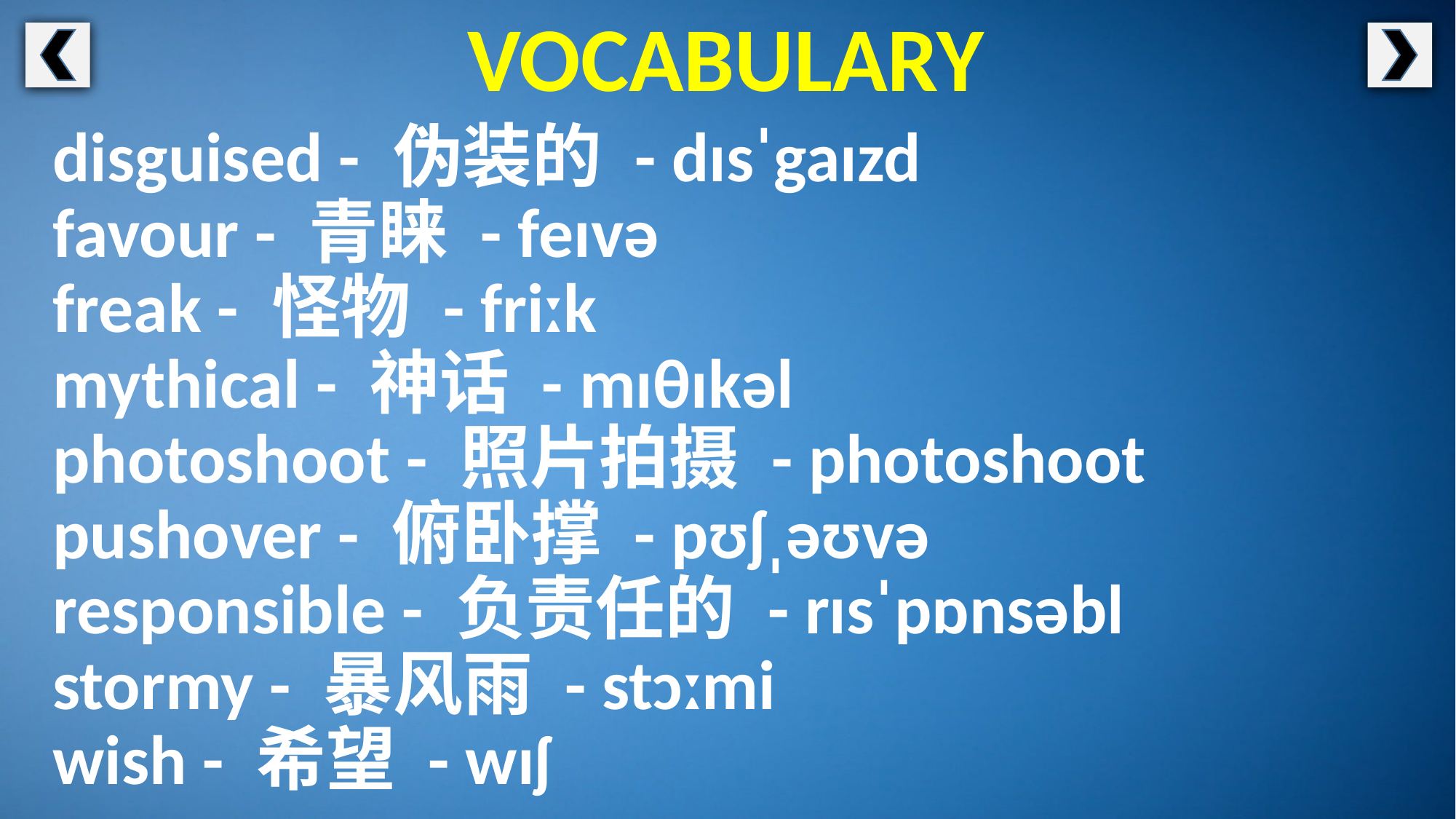

VOCABULARY
disguised - 伪装的 - dɪsˈgaɪzd
favour - 青睐 - feɪvə
freak - 怪物 - friːk
mythical - 神话 - mɪθɪkəl
photoshoot - 照片拍摄 - photoshoot
pushover - 俯卧撑 - pʊʃˌəʊvə
responsible - 负责任的 - rɪsˈpɒnsəbl
stormy - 暴风雨 - stɔːmi
wish - 希望 - wɪʃ